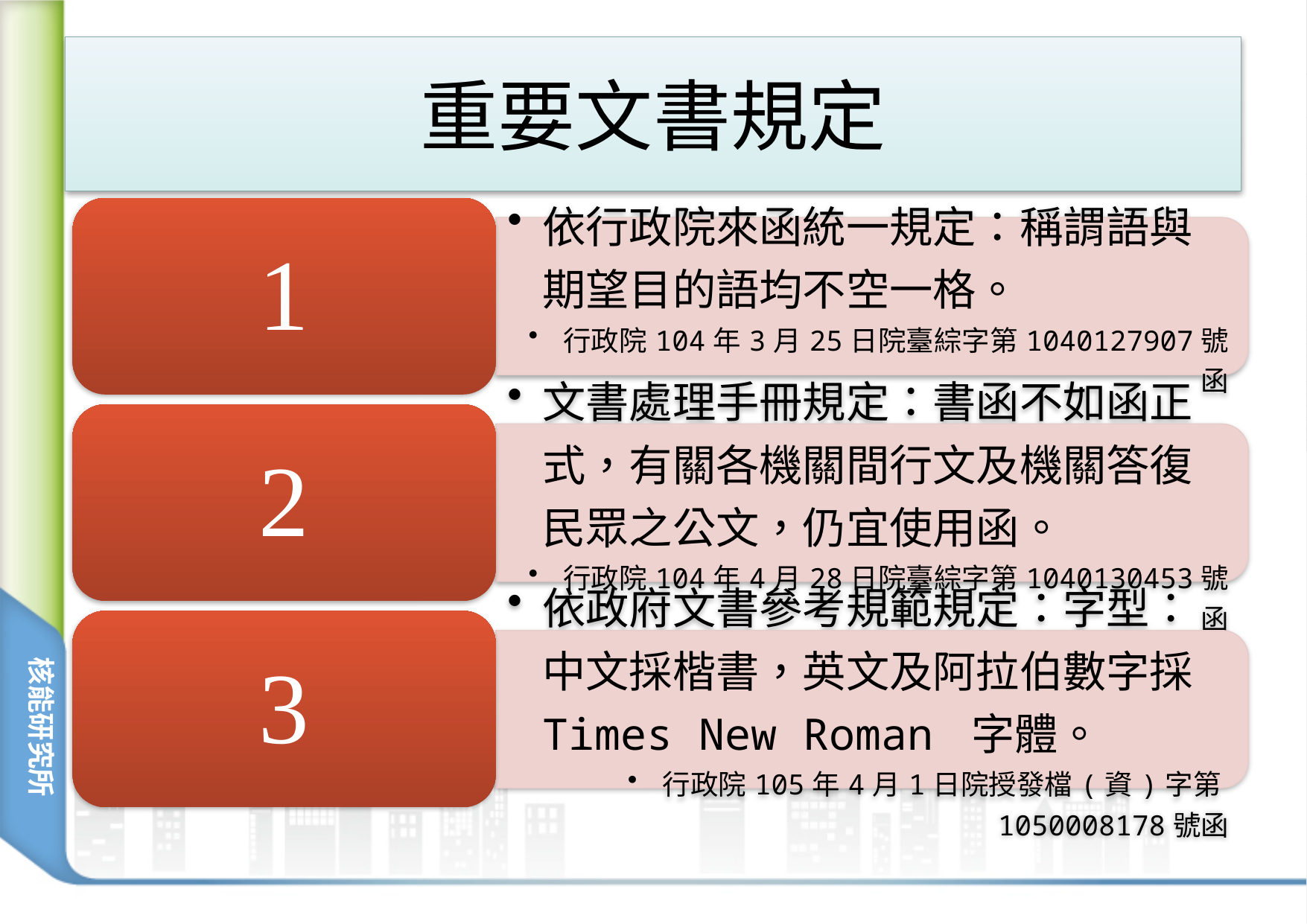

# 重要文書規定
1
依行政院來函統一規定：稱謂語與期望目的語均不空一格。
3
2
行政院104年3月25日院臺綜字第1040127907號函
行政院105年4月1日院授發檔(資)字第1050008178號函